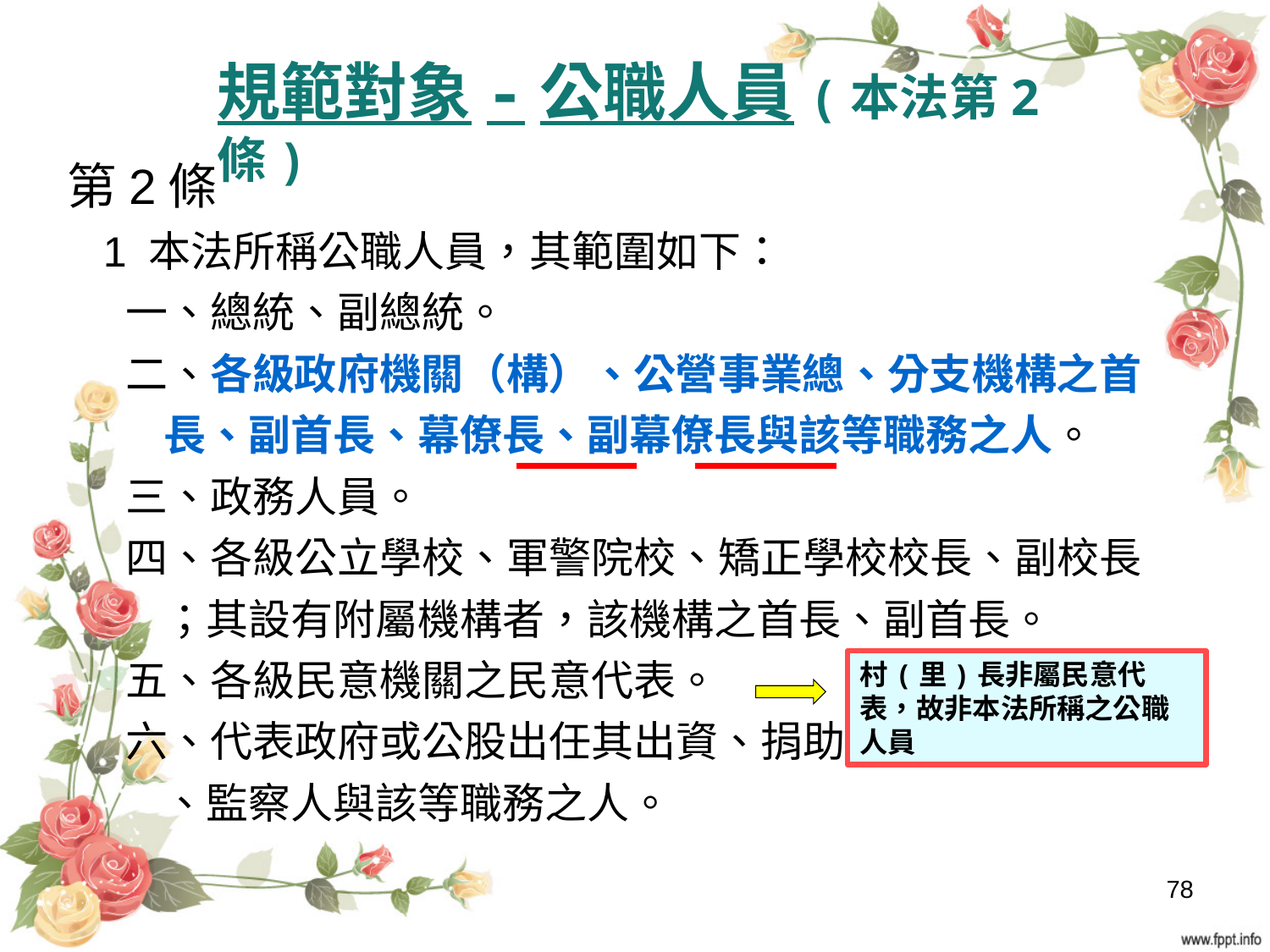

#
規範對象-公職人員(本法第2條)
第2條
   1 本法所稱公職人員，其範圍如下：
     一、總統、副總統。
     二、各級政府機關（構）、公營事業總、分支機構之首
         長、副首長、幕僚長、副幕僚長與該等職務之人。
     三、政務人員。
     四、各級公立學校、軍警院校、矯正學校校長、副校長
         ；其設有附屬機構者，該機構之首長、副首長。
     五、各級民意機關之民意代表。
     六、代表政府或公股出任其出資、捐助之私法人之董事
         、監察人與該等職務之人。

村(里)長非屬民意代表，故非本法所稱之公職人員

78